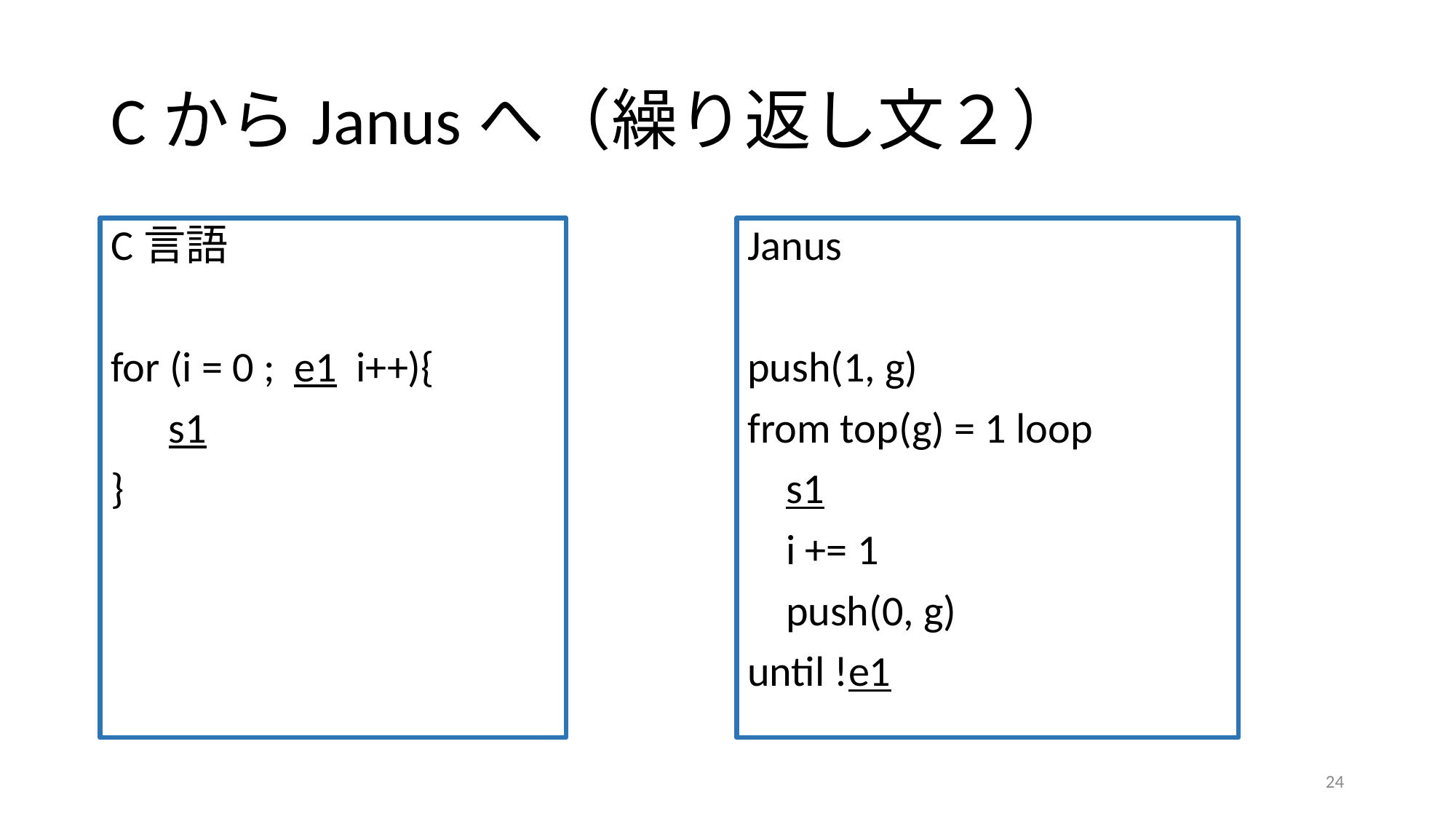

# CからJanusへ（繰り返し文２）
C言語

for (i = 0 ;  e1  i++){
      s1
}
Janus

push(1, g)
from top(g) = 1 loop
    s1
    i += 1
    push(0, g)
until !e1
24